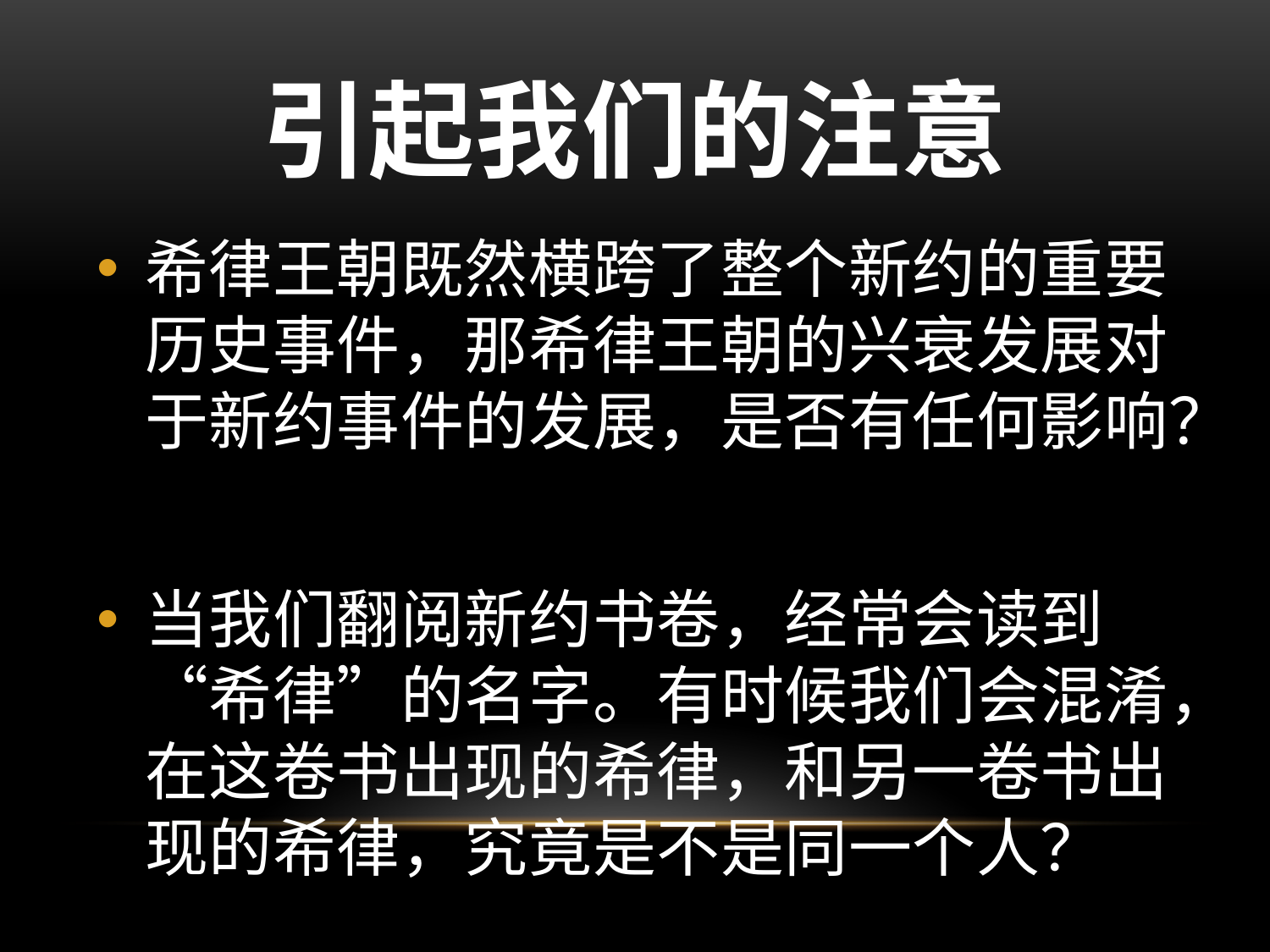

# 引起我们的注意
希律王朝既然横跨了整个新约的重要历史事件，那希律王朝的兴衰发展对于新约事件的发展，是否有任何影响？

当我们翻阅新约书卷，经常会读到“希律”的名字。有时候我们会混淆，在这卷书出现的希律，和另一卷书出现的希律，究竟是不是同一个人？